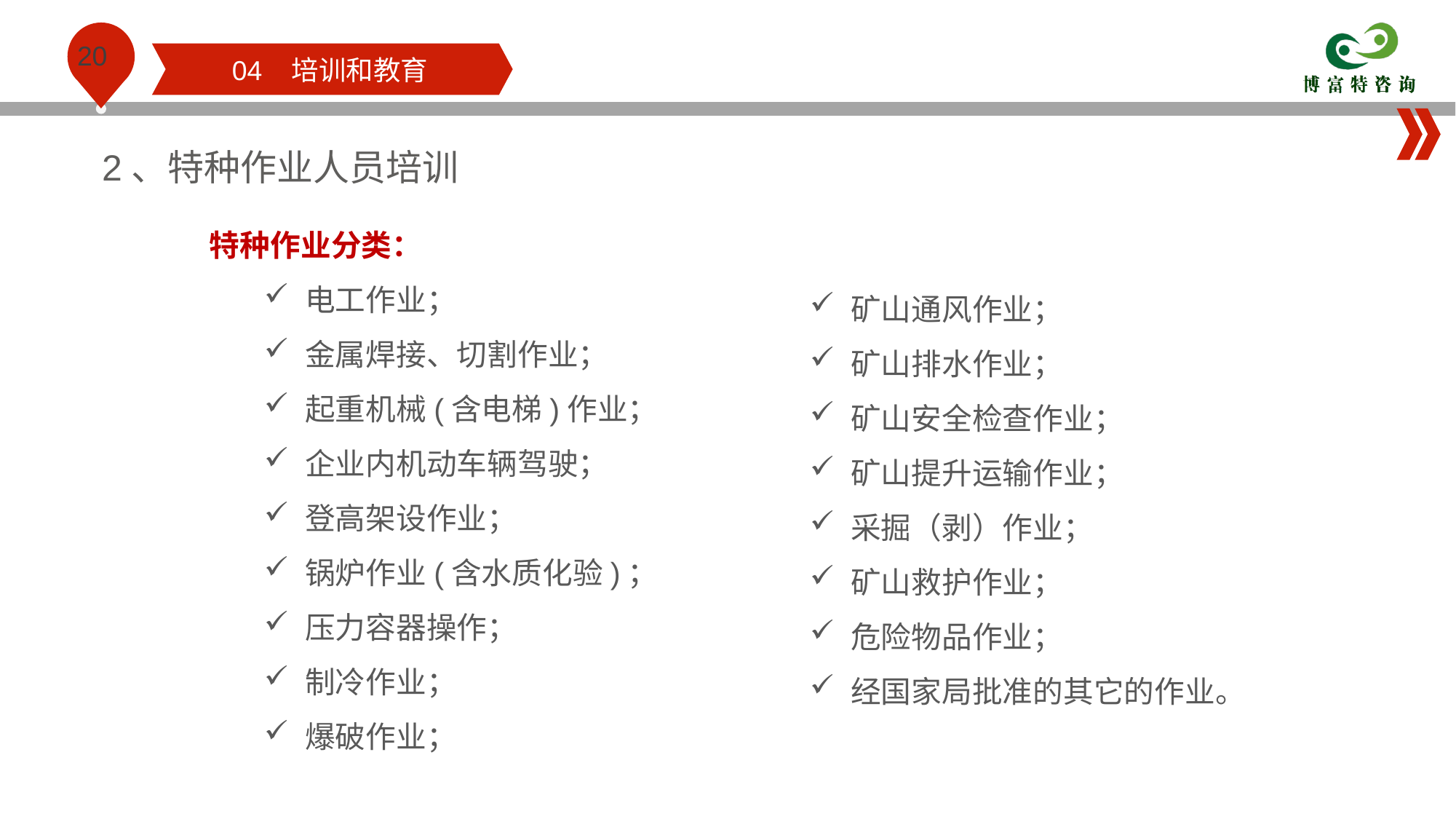

04   培训和教育
2、特种作业人员培训
特种作业分类：
电工作业；
金属焊接、切割作业；
起重机械(含电梯)作业；
企业内机动车辆驾驶；
登高架设作业；
锅炉作业(含水质化验)；
压力容器操作；
制冷作业；
爆破作业；
矿山通风作业；
矿山排水作业；
矿山安全检查作业；
矿山提升运输作业；
采掘（剥）作业；
矿山救护作业；
危险物品作业；
经国家局批准的其它的作业。